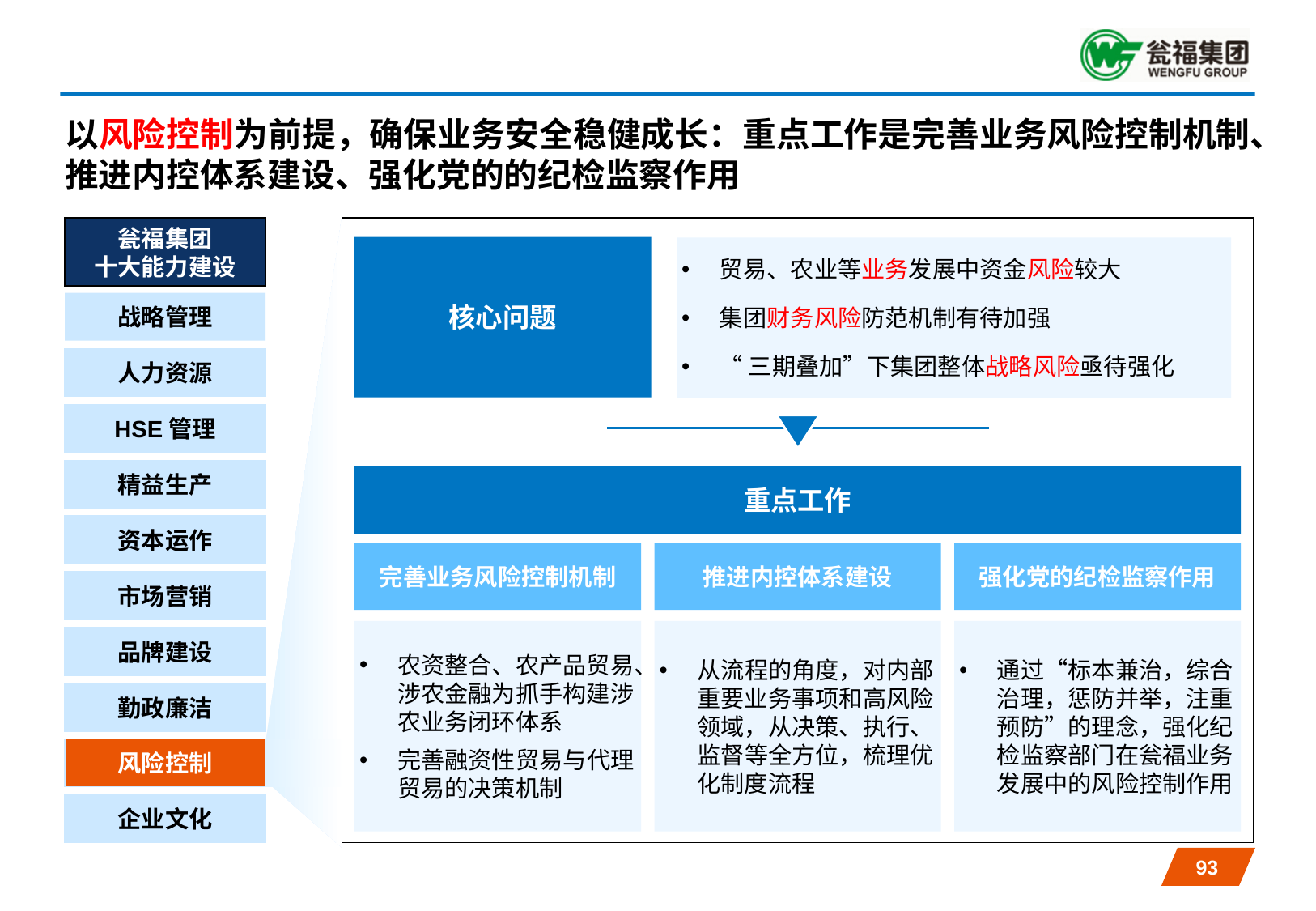

# 以风险控制为前提，确保业务安全稳健成长：重点工作是完善业务风险控制机制、推进内控体系建设、强化党的的纪检监察作用

瓮福集团
十大能力建设

核心问题
贸易、农业等业务发展中资金风险较大
集团财务风险防范机制有待加强
“三期叠加”下集团整体战略风险亟待强化

战略管理
人力资源
HSE管理
精益生产
重点工作
资本运作
完善业务风险控制机制
推进内控体系建设
强化党的纪检监察作用
市场营销
农资整合、农产品贸易、涉农金融为抓手构建涉农业务闭环体系
完善融资性贸易与代理贸易的决策机制
从流程的角度，对内部重要业务事项和高风险领域，从决策、执行、监督等全方位，梳理优化制度流程
通过“标本兼治，综合治理，惩防并举，注重预防”的理念，强化纪检监察部门在瓮福业务发展中的风险控制作用
品牌建设
勤政廉洁

风险控制

企业文化